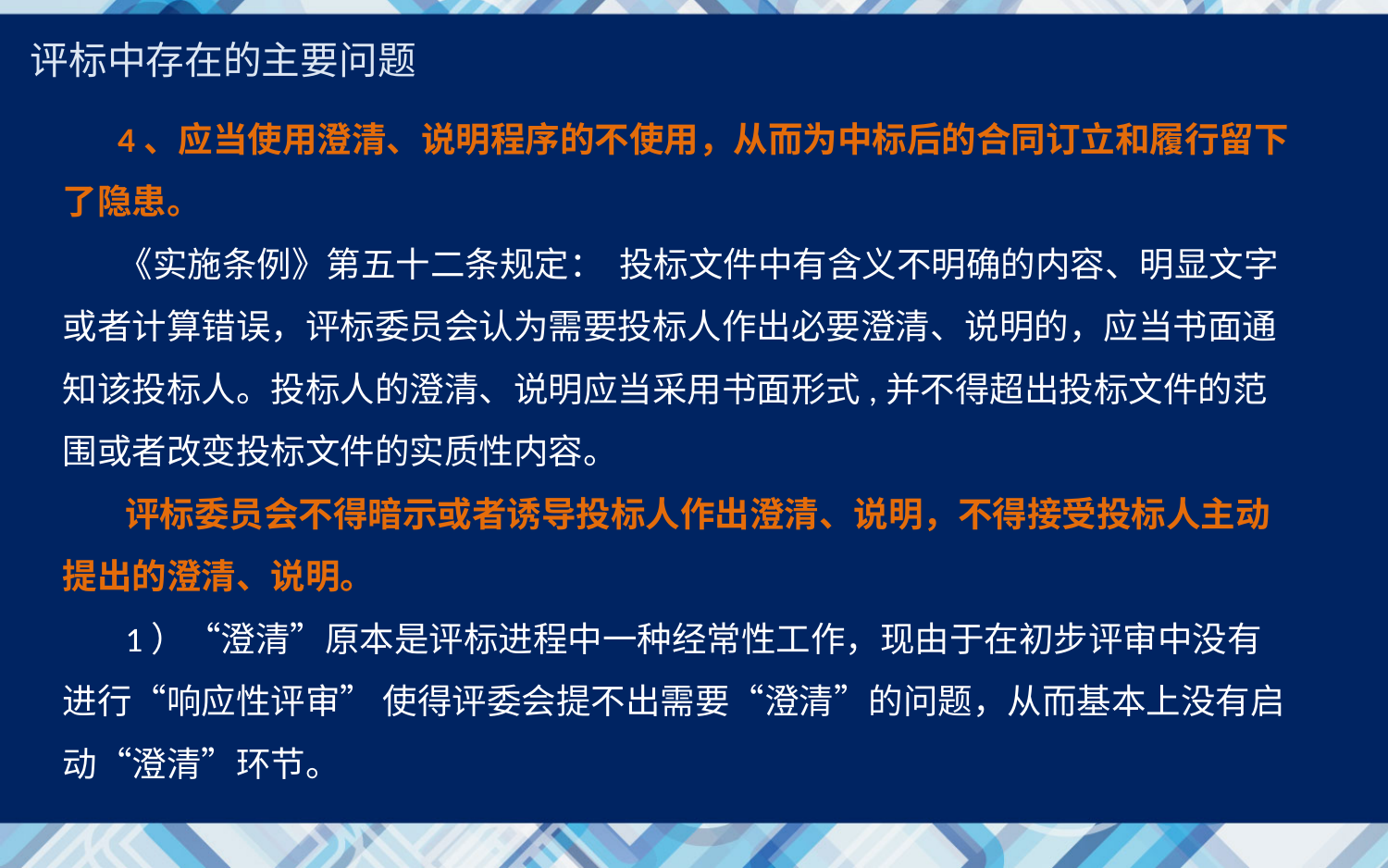

评标中存在的主要问题
       4、应当使用澄清、说明程序的不使用，从而为中标后的合同订立和履行留下了隐患。
      《实施条例》第五十二条规定：  投标文件中有含义不明确的内容、明显文字或者计算错误，评标委员会认为需要投标人作出必要澄清、说明的，应当书面通知该投标人。投标人的澄清、说明应当采用书面形式,并不得超出投标文件的范围或者改变投标文件的实质性内容。
        评标委员会不得暗示或者诱导投标人作出澄清、说明，不得接受投标人主动提出的澄清、说明。
        1）“澄清”原本是评标进程中一种经常性工作，现由于在初步评审中没有进行“响应性评审” 使得评委会提不出需要“澄清”的问题，从而基本上没有启动“澄清”环节。